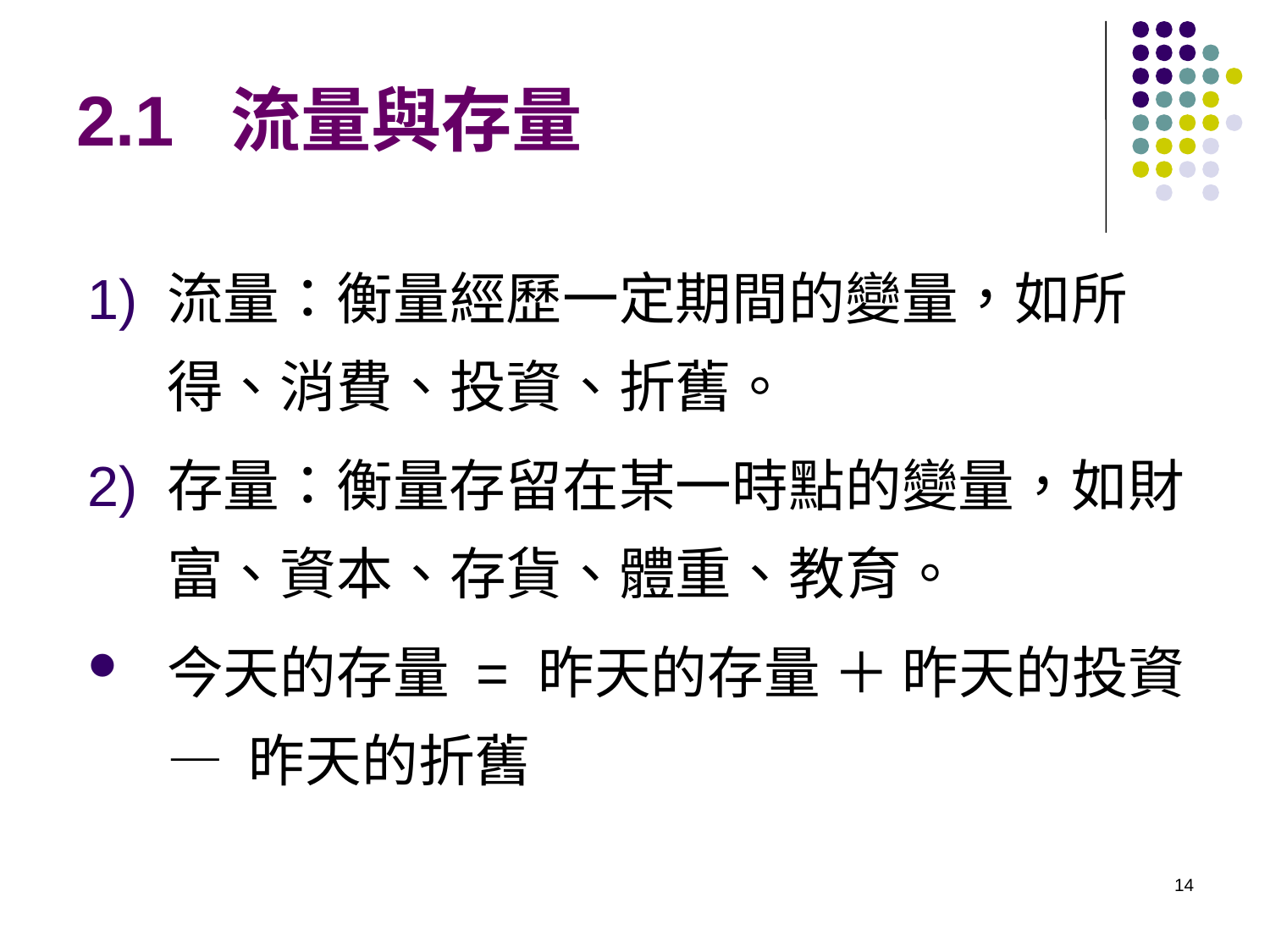

# 2.1  流量與存量
流量：衡量經歷一定期間的變量，如所得、消費、投資、折舊。
存量：衡量存留在某一時點的變量，如財富、資本、存貨、體重、教育。
今天的存量 = 昨天的存量 ＋ 昨天的投資 —  昨天的折舊
14